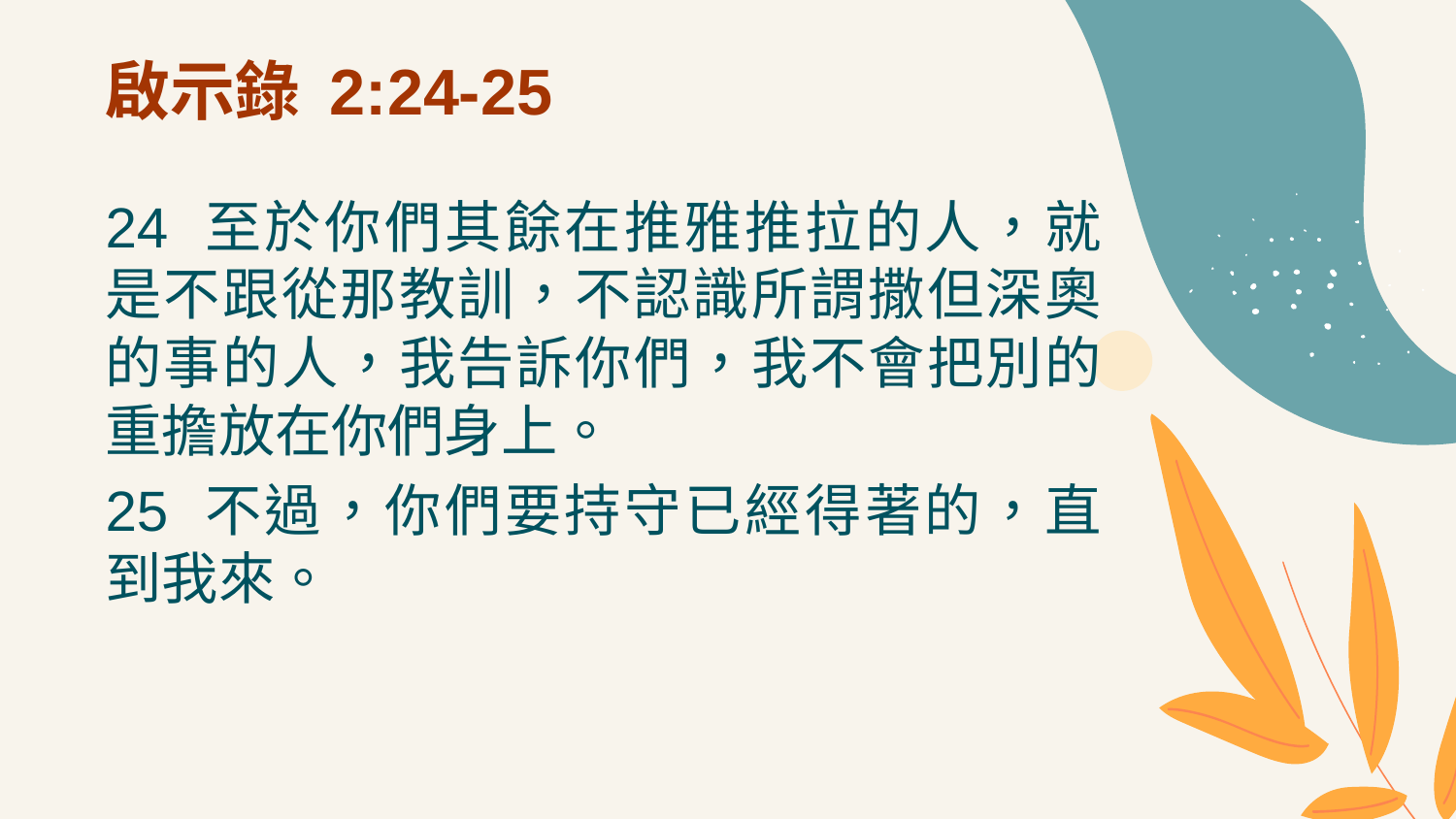

# 啟示錄 2:24-25
24 至於你們其餘在推雅推拉的人，就是不跟從那教訓，不認識所謂撒但深奧的事的人，我告訴你們，我不會把別的重擔放在你們身上。
25 不過，你們要持守已經得著的，直到我來。